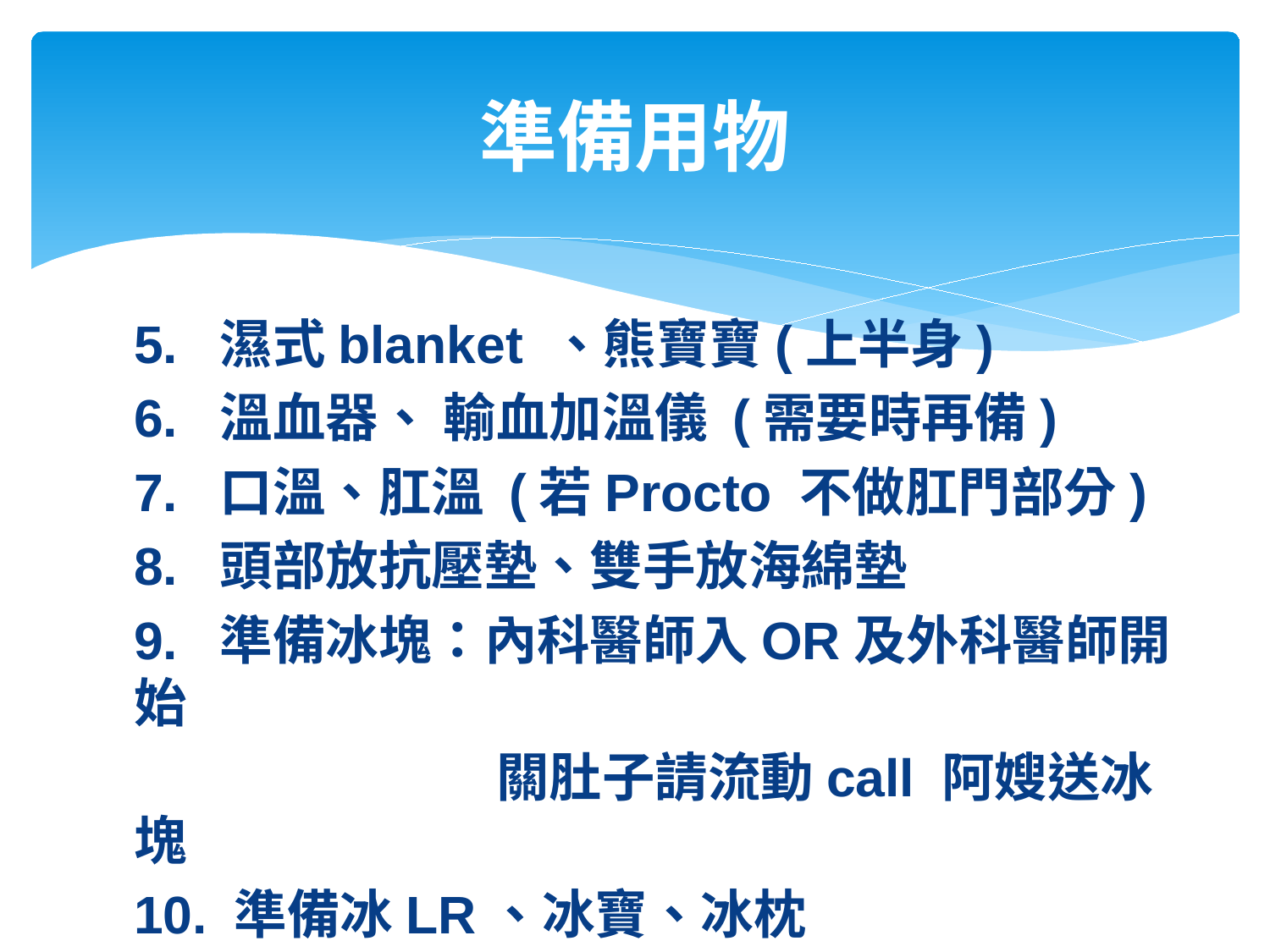

# 準備用物
5.  濕式blanket 、熊寶寶(上半身)
6.  溫血器、 輸血加溫儀 (需要時再備)
7.  口溫、肛溫 (若Procto 不做肛門部分)
8.  頭部放抗壓墊、雙手放海綿墊
9.  準備冰塊：內科醫師入OR及外科醫師開始
                             關肚子請流動call 阿嫂送冰塊
10. 準備冰LR、冰寶、冰枕